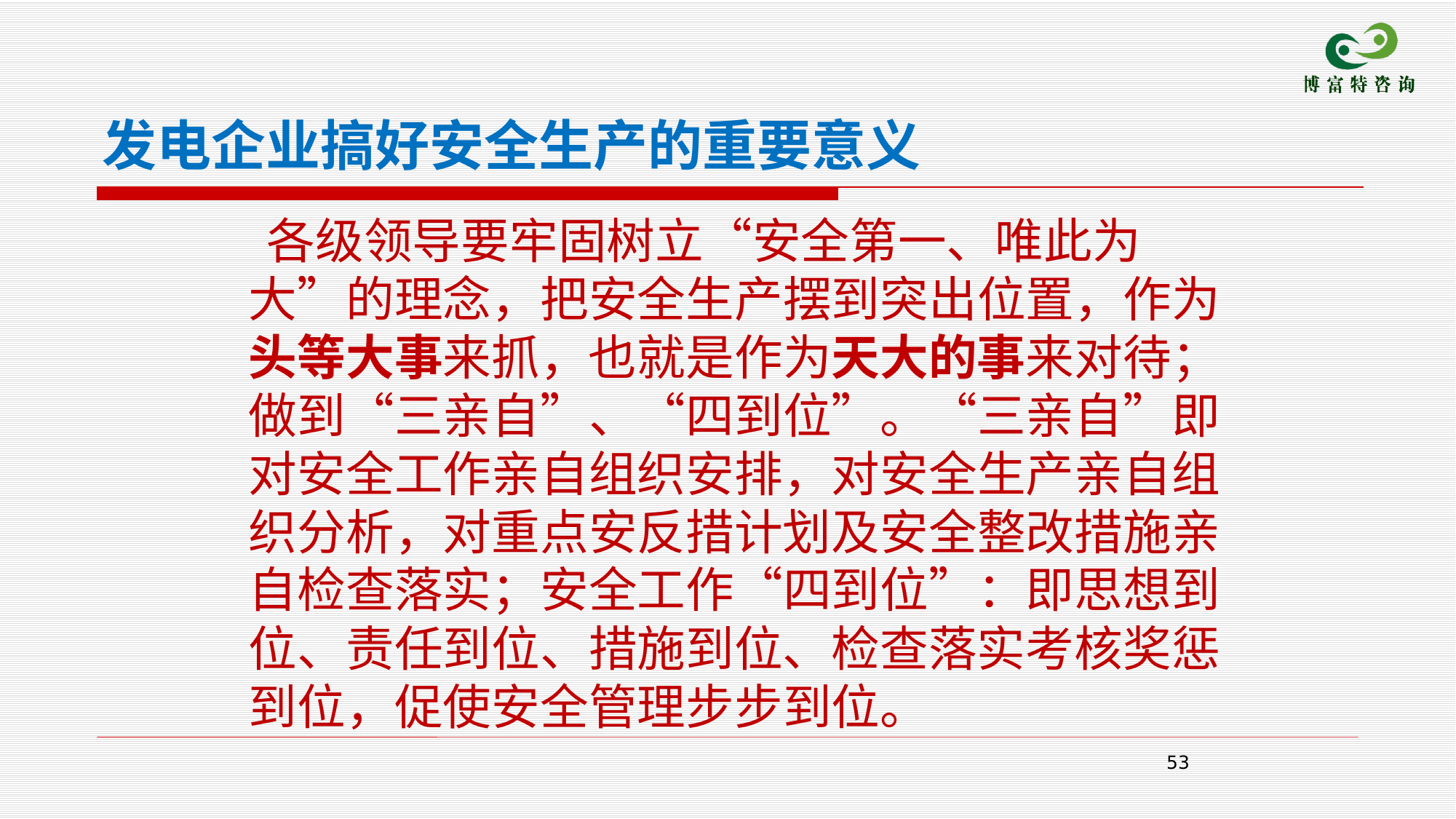

发电企业搞好安全生产的重要意义
        各级领导要牢固树立“安全第一、唯此为大”的理念，把安全生产摆到突出位置，作为头等大事来抓，也就是作为天大的事来对待；做到“三亲自”、“四到位”。“三亲自”即对安全工作亲自组织安排，对安全生产亲自组织分析，对重点安反措计划及安全整改措施亲自检查落实；安全工作“四到位”：即思想到位、责任到位、措施到位、检查落实考核奖惩到位，促使安全管理步步到位。

53